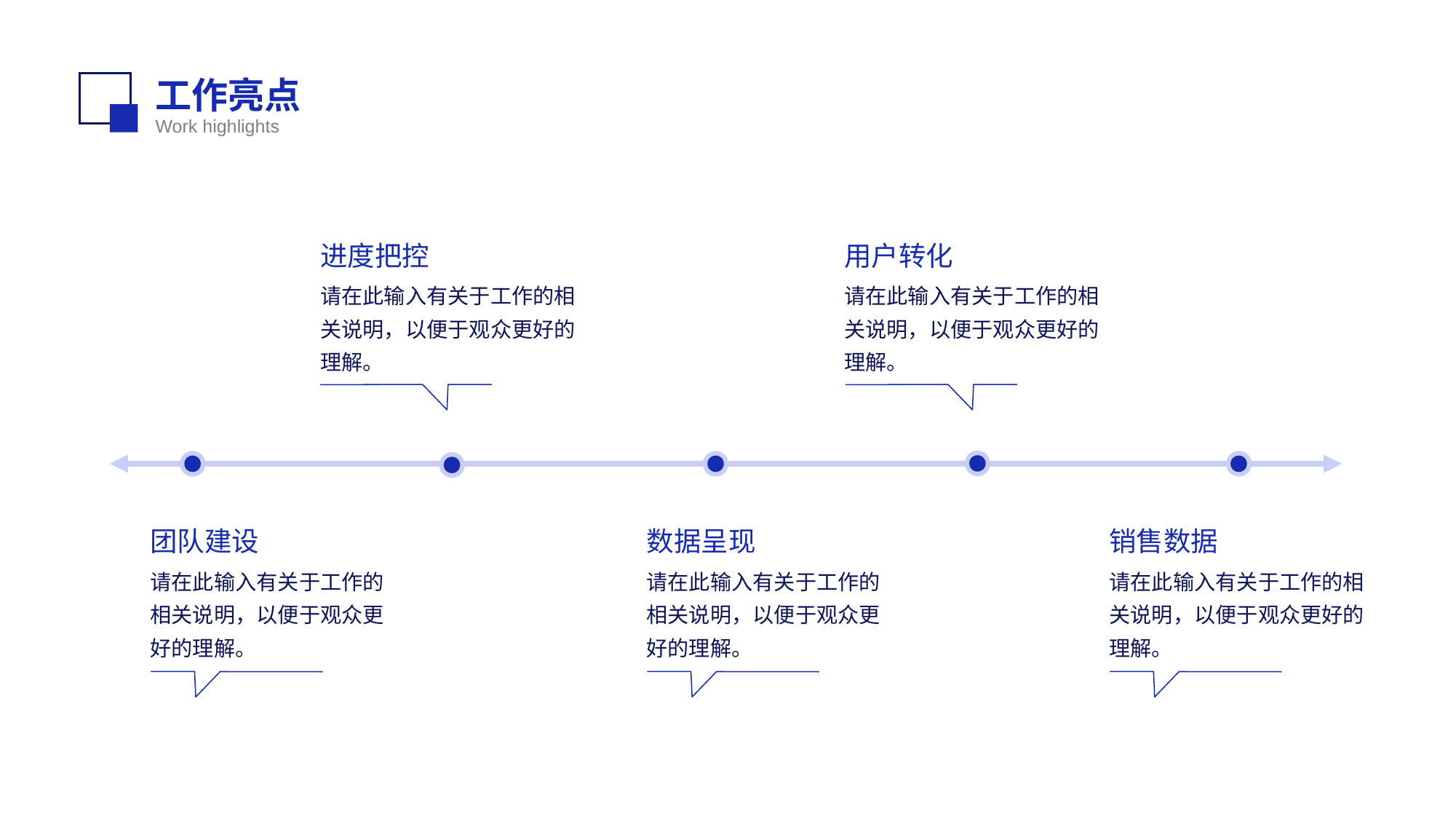

工作亮点
Work highlights

进度把控
用户转化
请在此输入有关于工作的相关说明，以便于观众更好的理解。
请在此输入有关于工作的相关说明，以便于观众更好的理解。

团队建设
数据呈现
销售数据
请在此输入有关于工作的相关说明，以便于观众更好的理解。
请在此输入有关于工作的相关说明，以便于观众更好的理解。
请在此输入有关于工作的相关说明，以便于观众更好的理解。